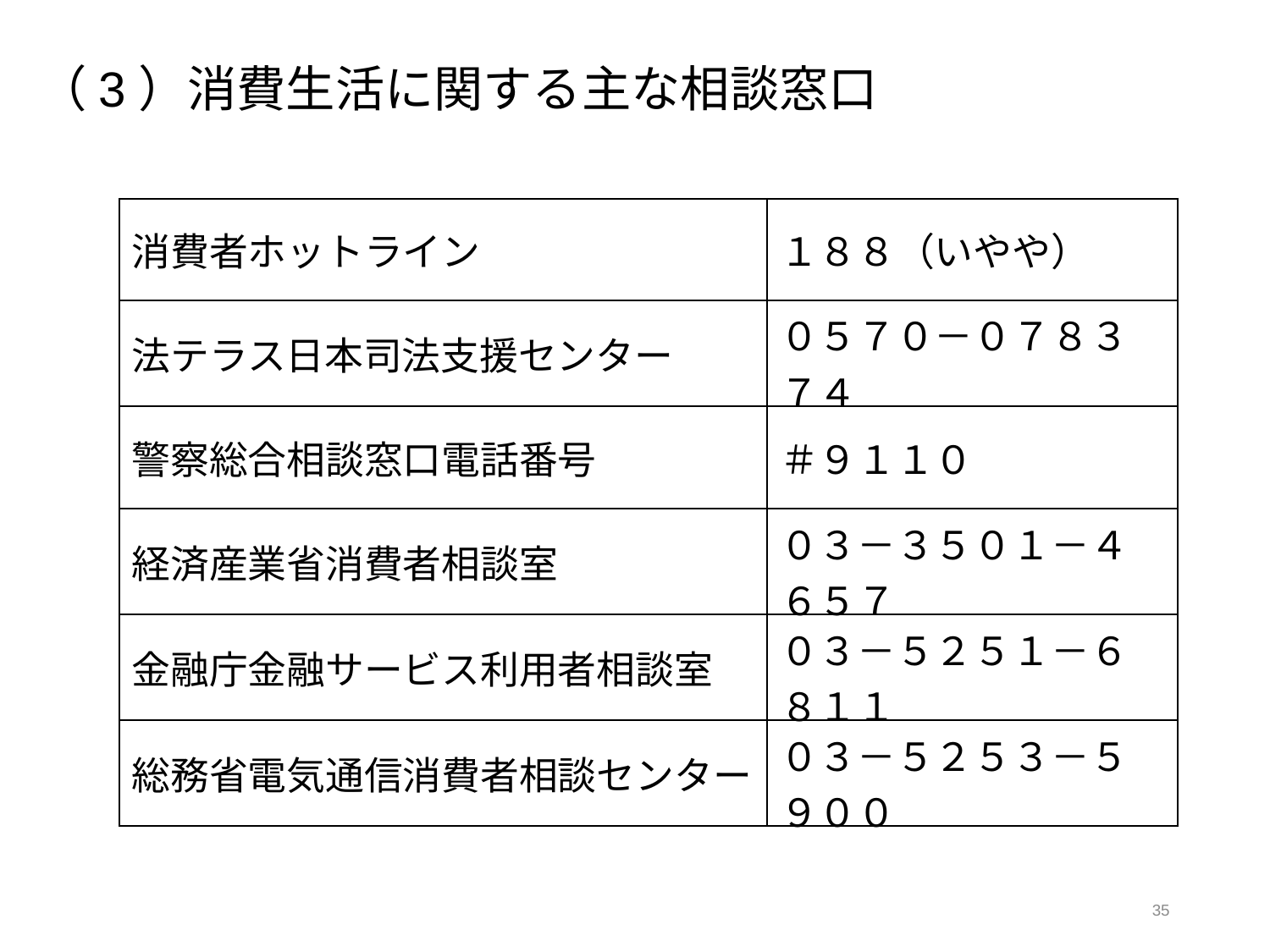

（3）消費生活に関する主な相談窓口
| 消費者ホットライン | １８８（いやや） |
| --- | --- |
| 法テラス日本司法支援センター | ０５７０－０７８３７４ |
| 警察総合相談窓口電話番号 | ＃９１１０ |
| 経済産業省消費者相談室 | ０３－３５０１－４６５７ |
| 金融庁金融サービス利用者相談室 | ０３－５２５１－６８１１ |
| 総務省電気通信消費者相談センター | ０３－５２５３－５９００ |
35